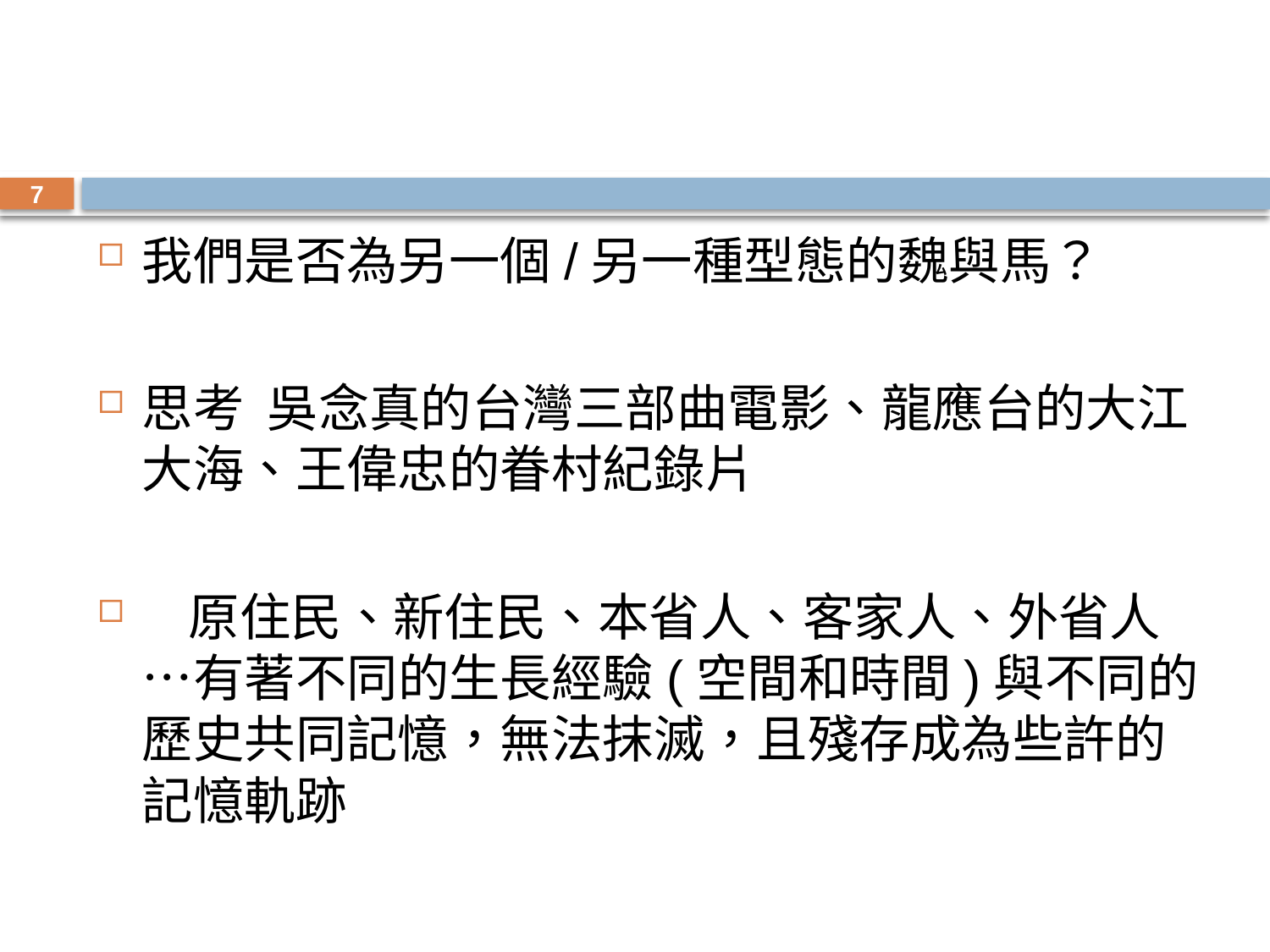

#
7
我們是否為另一個/另一種型態的魏與馬？

思考  吳念真的台灣三部曲電影、龍應台的大江大海、王偉忠的眷村紀錄片

   原住民、新住民、本省人、客家人、外省人…有著不同的生長經驗(空間和時間)與不同的歷史共同記憶，無法抹滅，且殘存成為些許的記憶軌跡